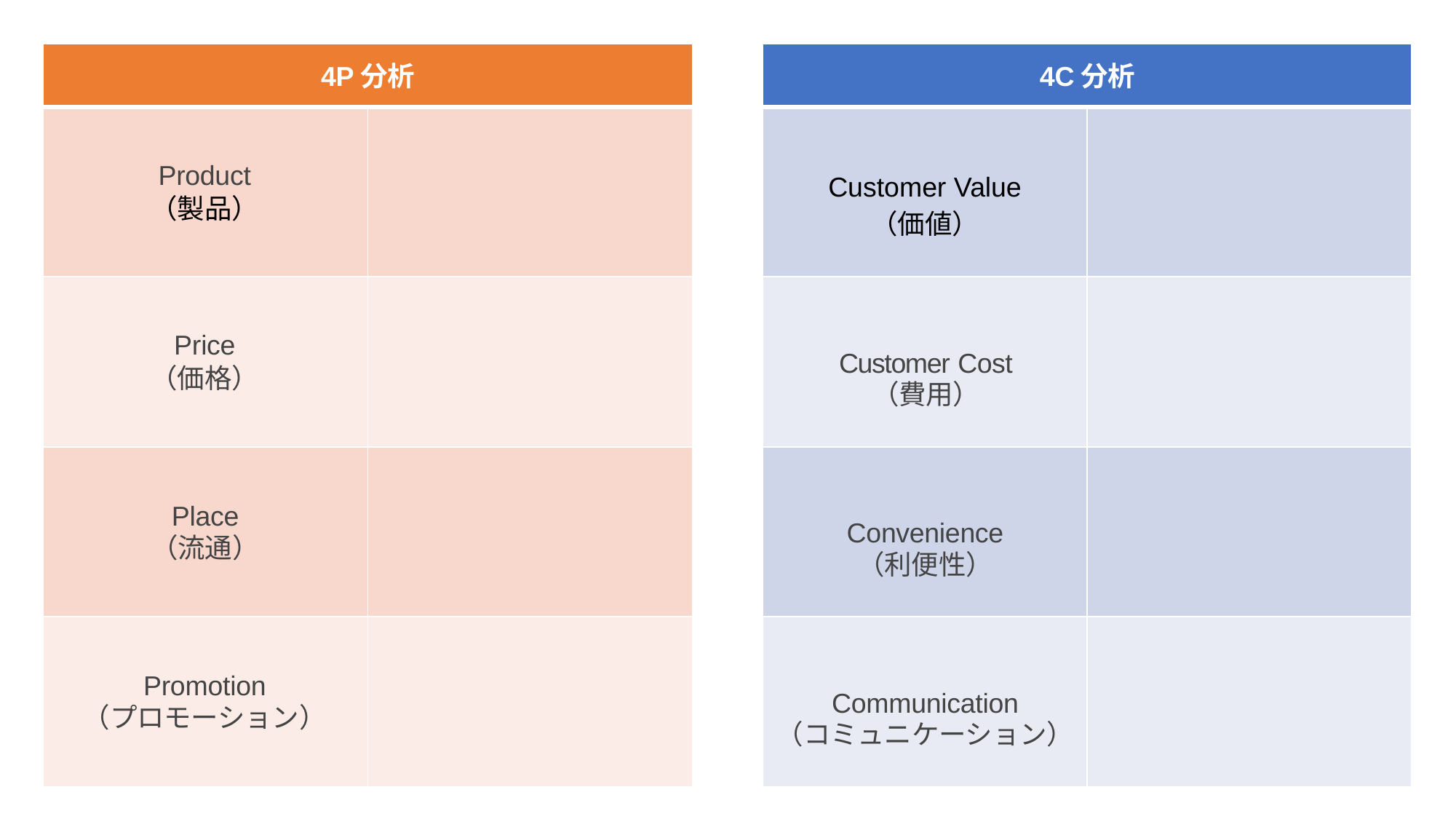

| 4P分析 |  |
| --- | --- |
| Product （製品） |  |
| Price （価格） |  |
| Place （流通） |  |
| Promotion （プロモーション） |  |
| 4C分析 |  |
| --- | --- |
| Customer Value （価値） |  |
| Customer Cost （費用） |  |
| Convenience （利便性） |  |
| Communication （コミュニケーション） |  |